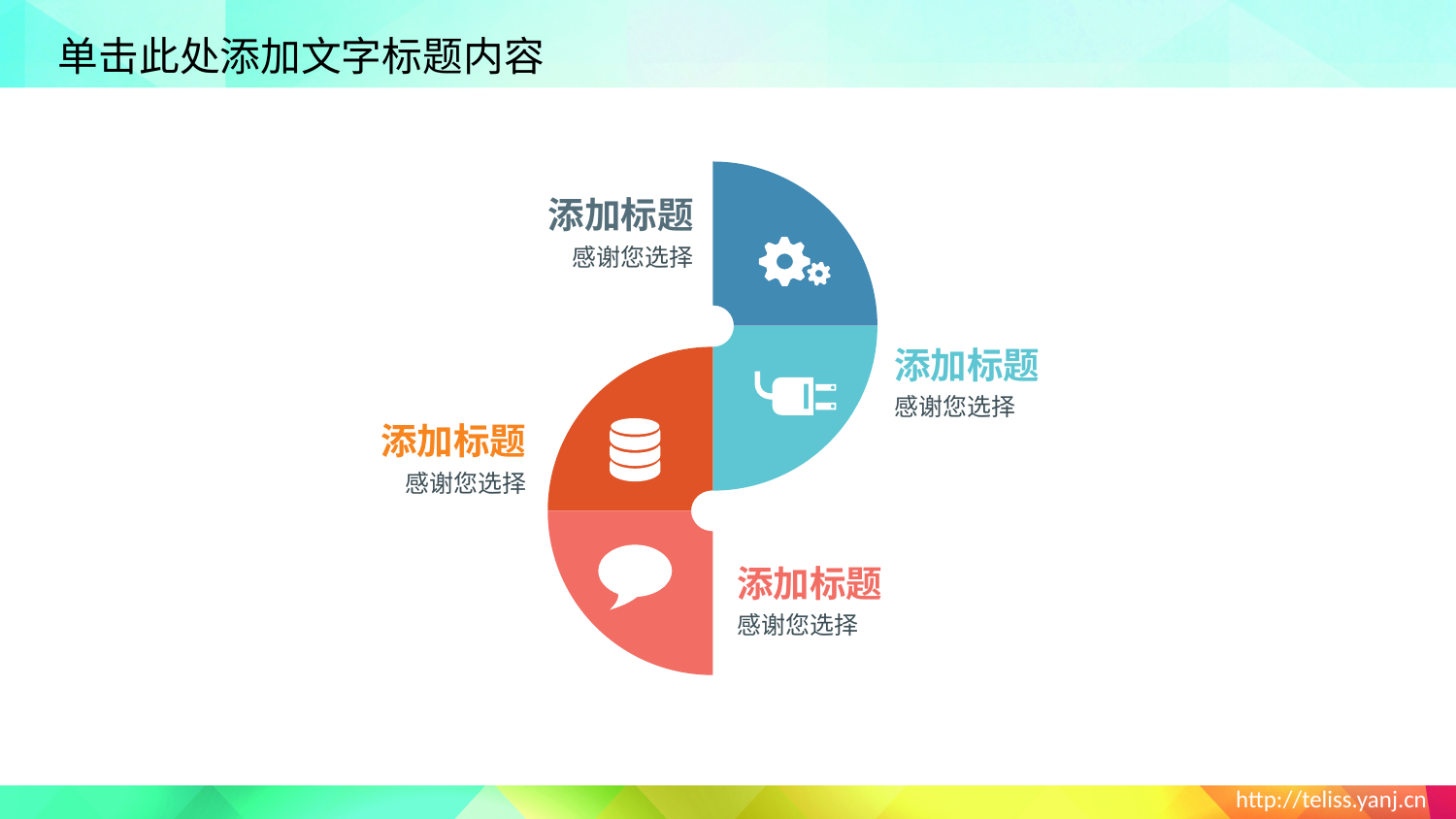

添加标题
感谢您选择

添加标题
感谢您选择

添加标题
感谢您选择

添加标题
感谢您选择
    http://teliss.yanj.cn